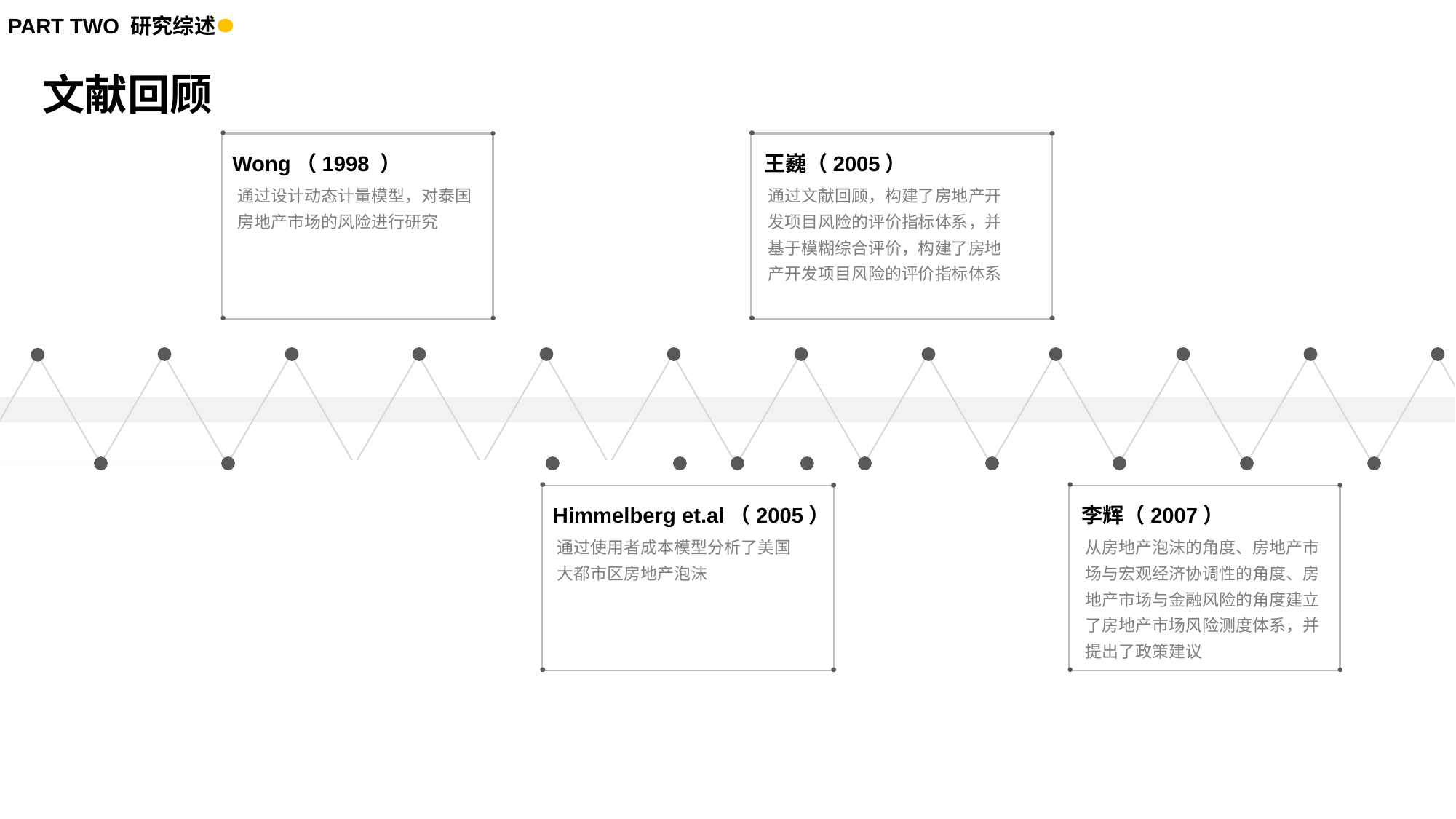

PART TWO 研究综述

文献回顾

Wong（1998 ）
王巍（2005）
通过设计动态计量模型，对泰国房地产市场的风险进行研究
通过文献回顾，构建了房地产开发项目风险的评价指标体系，并基于模糊综合评价，构建了房地产开发项目风险的评价指标体系

Himmelberg et.al（2005）
李辉（2007）
通过使用者成本模型分析了美国大都市区房地产泡沫
从房地产泡沫的角度、房地产市场与宏观经济协调性的角度、房地产市场与金融风险的角度建立了房地产市场风险测度体系，并提出了政策建议